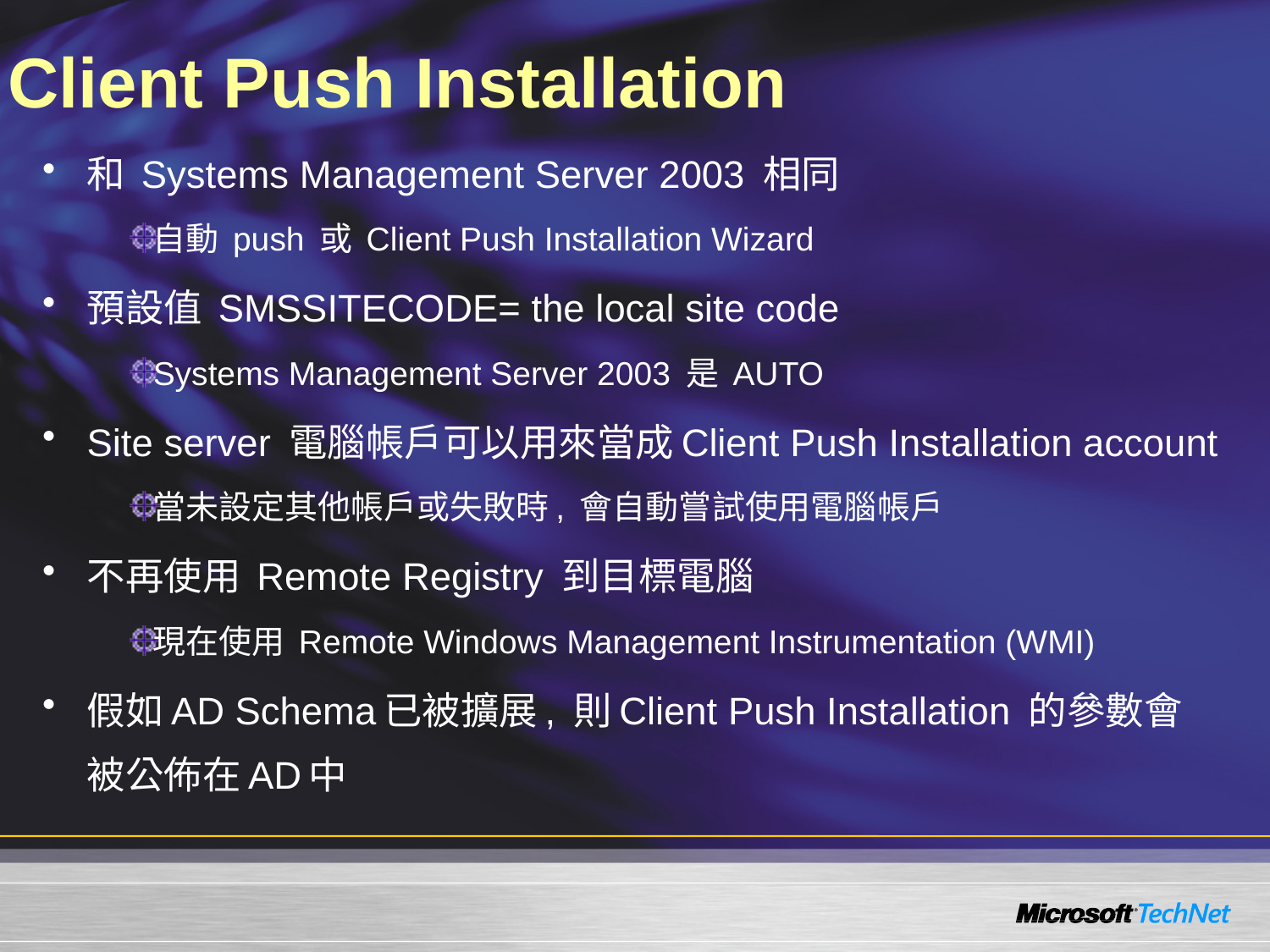

# Client Push Installation
和 Systems Management Server 2003 相同
自動 push 或 Client Push Installation Wizard
預設值 SMSSITECODE= the local site code
Systems Management Server 2003 是 AUTO
Site server 電腦帳戶可以用來當成Client Push Installation account
當未設定其他帳戶或失敗時, 會自動嘗試使用電腦帳戶
不再使用 Remote Registry 到目標電腦
現在使用 Remote Windows Management Instrumentation (WMI)
假如AD Schema已被擴展, 則Client Push Installation 的參數會被公佈在AD中